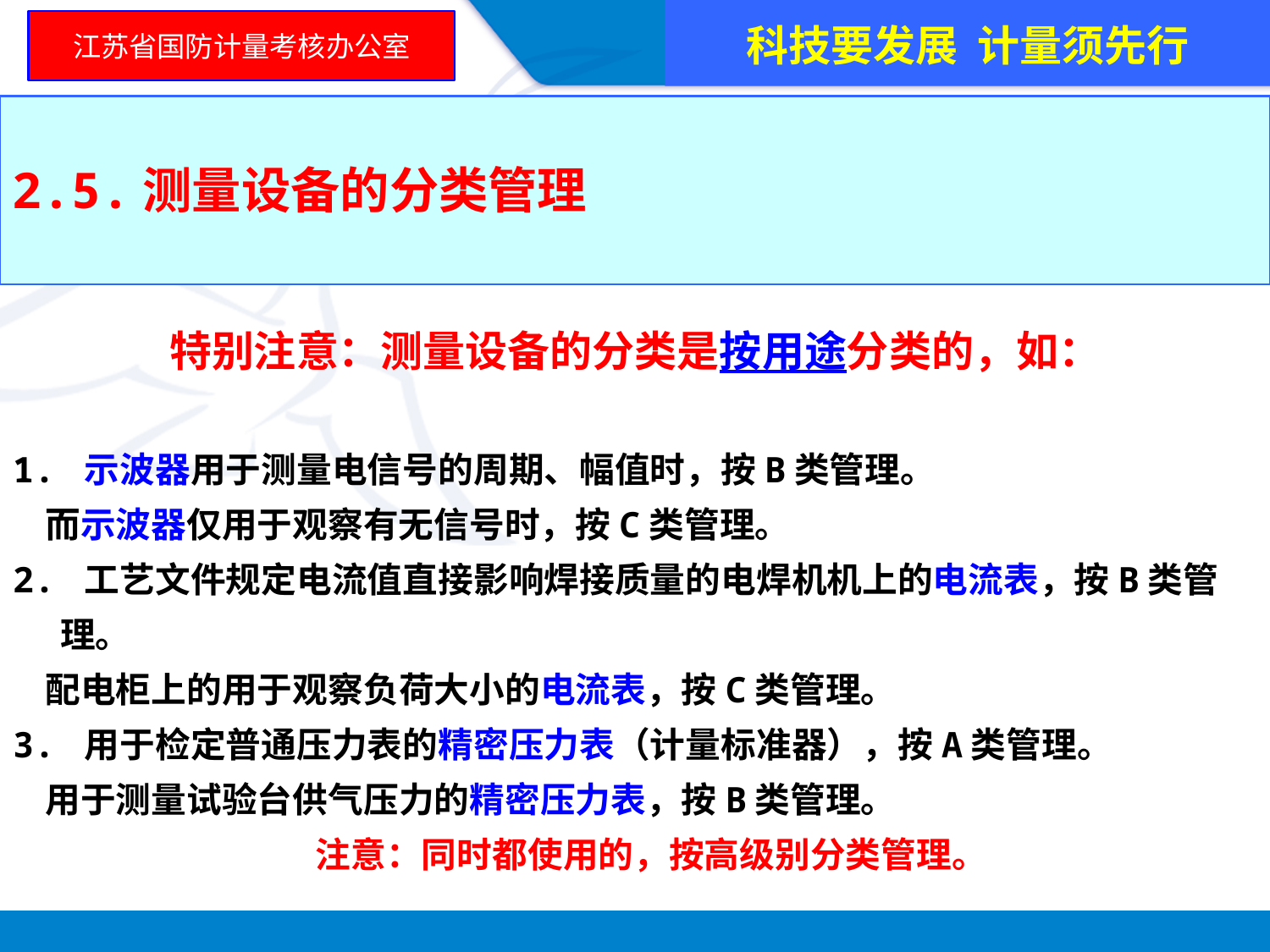

科技要发展  计量须先行
江苏省国防计量考核办公室
2.5.测量设备的分类管理

特别注意：测量设备的分类是按用途分类的，如：

1. 示波器用于测量电信号的周期、幅值时，按B类管理。
   而示波器仅用于观察有无信号时，按C类管理。
2. 工艺文件规定电流值直接影响焊接质量的电焊机机上的电流表，按B类管理。
   配电柜上的用于观察负荷大小的电流表，按C类管理。
3. 用于检定普通压力表的精密压力表（计量标准器），按A类管理。
   用于测量试验台供气压力的精密压力表，按B类管理。
   注意：同时都使用的，按高级别分类管理。